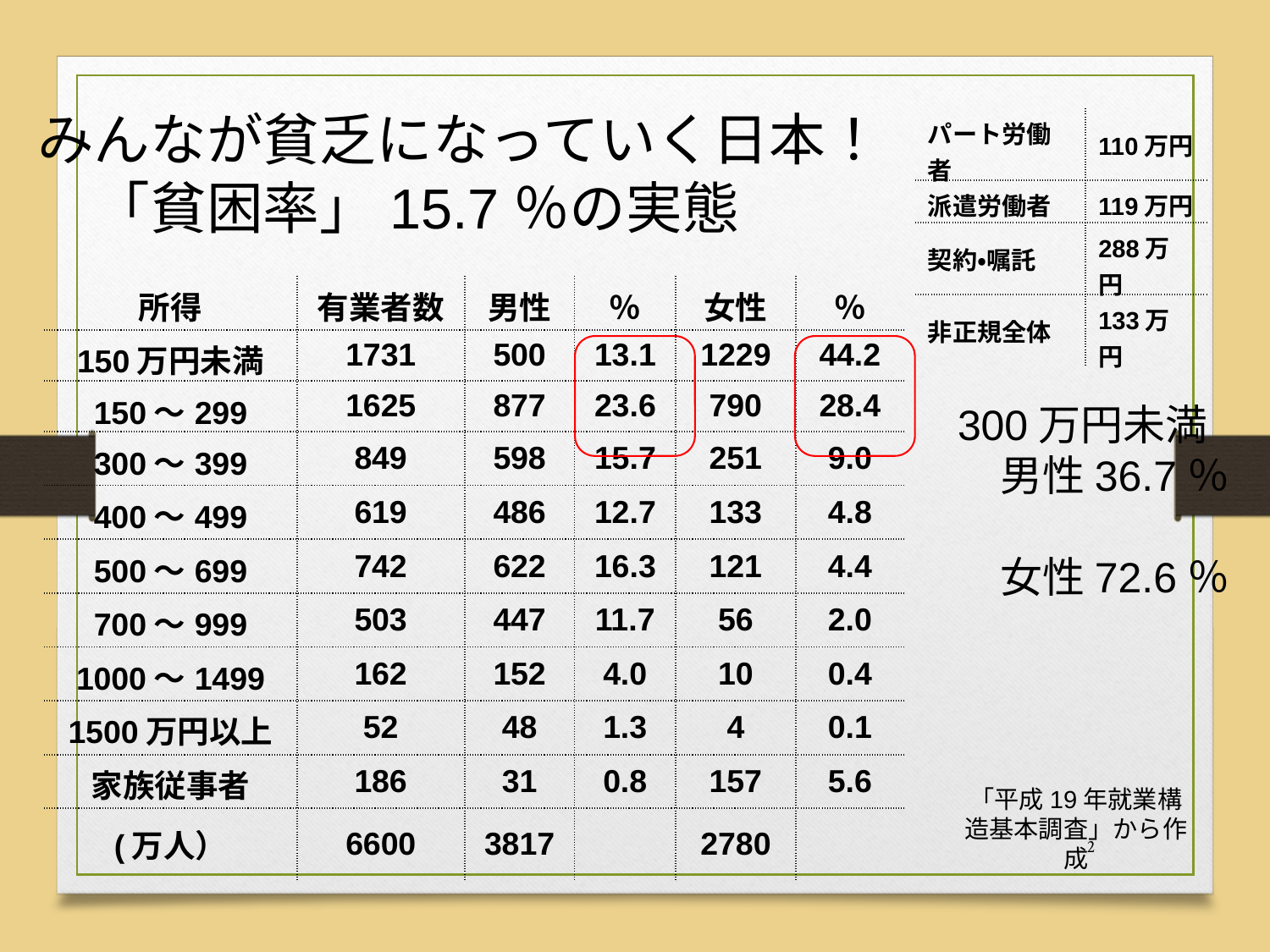

みんなが貧乏になっていく日本！
　「貧困率」15.7％の実態
| パート労働者 | 110万円 |
| --- | --- |
| 派遣労働者 | 119万円 |
| 契約・嘱託 | 288万円 |
| 非正規全体 | 133万円 |
| 所得 | 有業者数 | 男性 | ％ | 女性 | ％ |
| --- | --- | --- | --- | --- | --- |
| 150万円未満 | 1731 | 500 | 13.1 | 1229 | 44.2 |
| 150～299 | 1625 | 877 | 23.6 | 790 | 28.4 |
| 300～399 | 849 | 598 | 15.7 | 251 | 9.0 |
| 400～499 | 619 | 486 | 12.7 | 133 | 4.8 |
| 500～699 | 742 | 622 | 16.3 | 121 | 4.4 |
| 700～999 | 503 | 447 | 11.7 | 56 | 2.0 |
| 1000～1499 | 162 | 152 | 4.0 | 10 | 0.4 |
| 1500万円以上 | 52 | 48 | 1.3 | 4 | 0.1 |
| 家族従事者 | 186 | 31 | 0.8 | 157 | 5.6 |
| (万人） | 6600 | 3817 |  | 2780 |  |

300万円未満
　男性36.7％
　女性72.6％
「平成19年就業構造基本調査」から作成
2